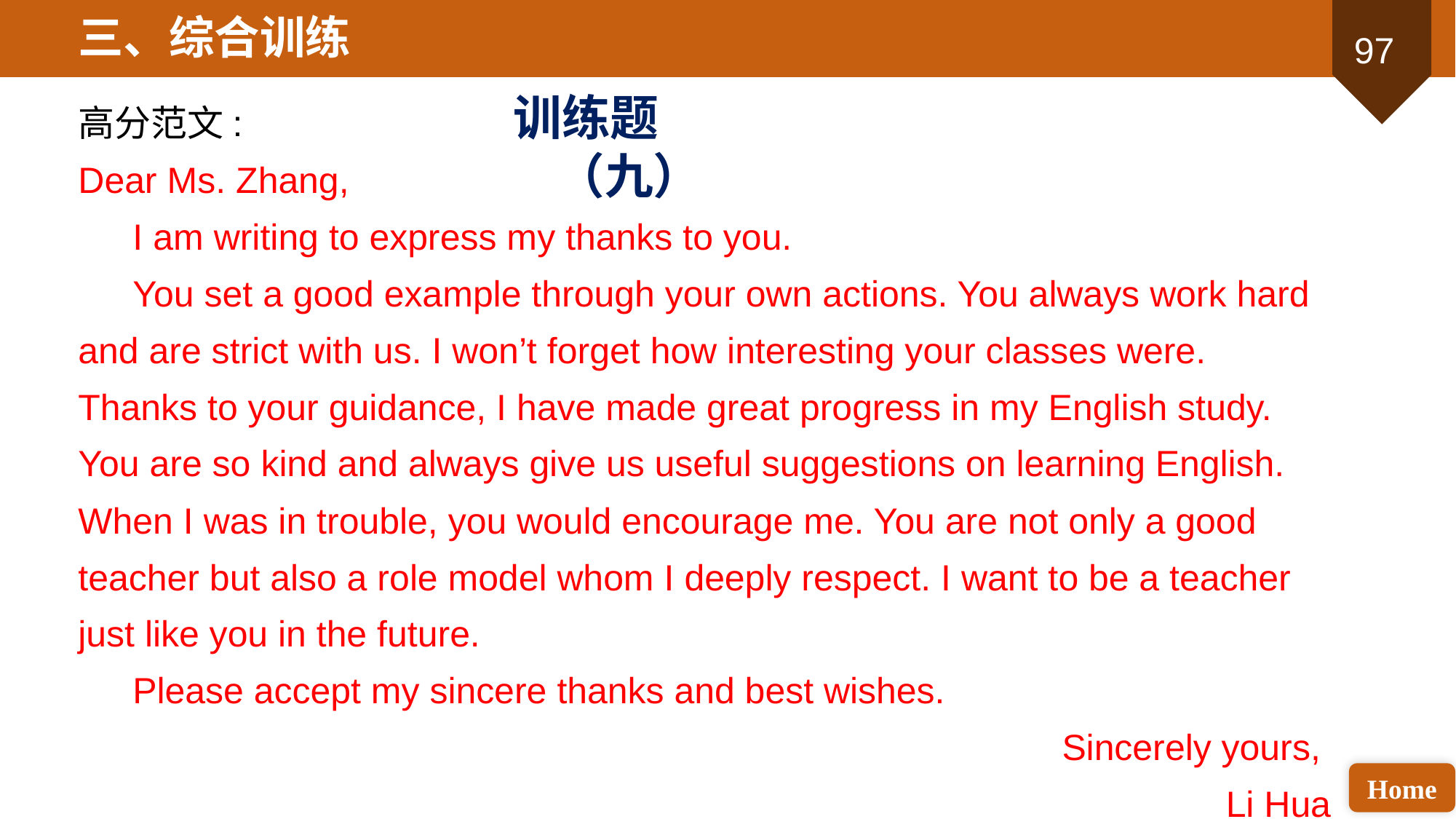

三、综合训练
高分范文:
Dear Ms. Zhang,
I am writing to express my thanks to you.
You set a good example through your own actions. You always work hard and are strict with us. I won’t forget how interesting your classes were. Thanks to your guidance, I have made great progress in my English study. You are so kind and always give us useful suggestions on learning English. When I was in trouble, you would encourage me. You are not only a good teacher but also a role model whom I deeply respect. I want to be a teacher just like you in the future.
Please accept my sincere thanks and best wishes.
Sincerely yours,
Li Hua
训练题（九）